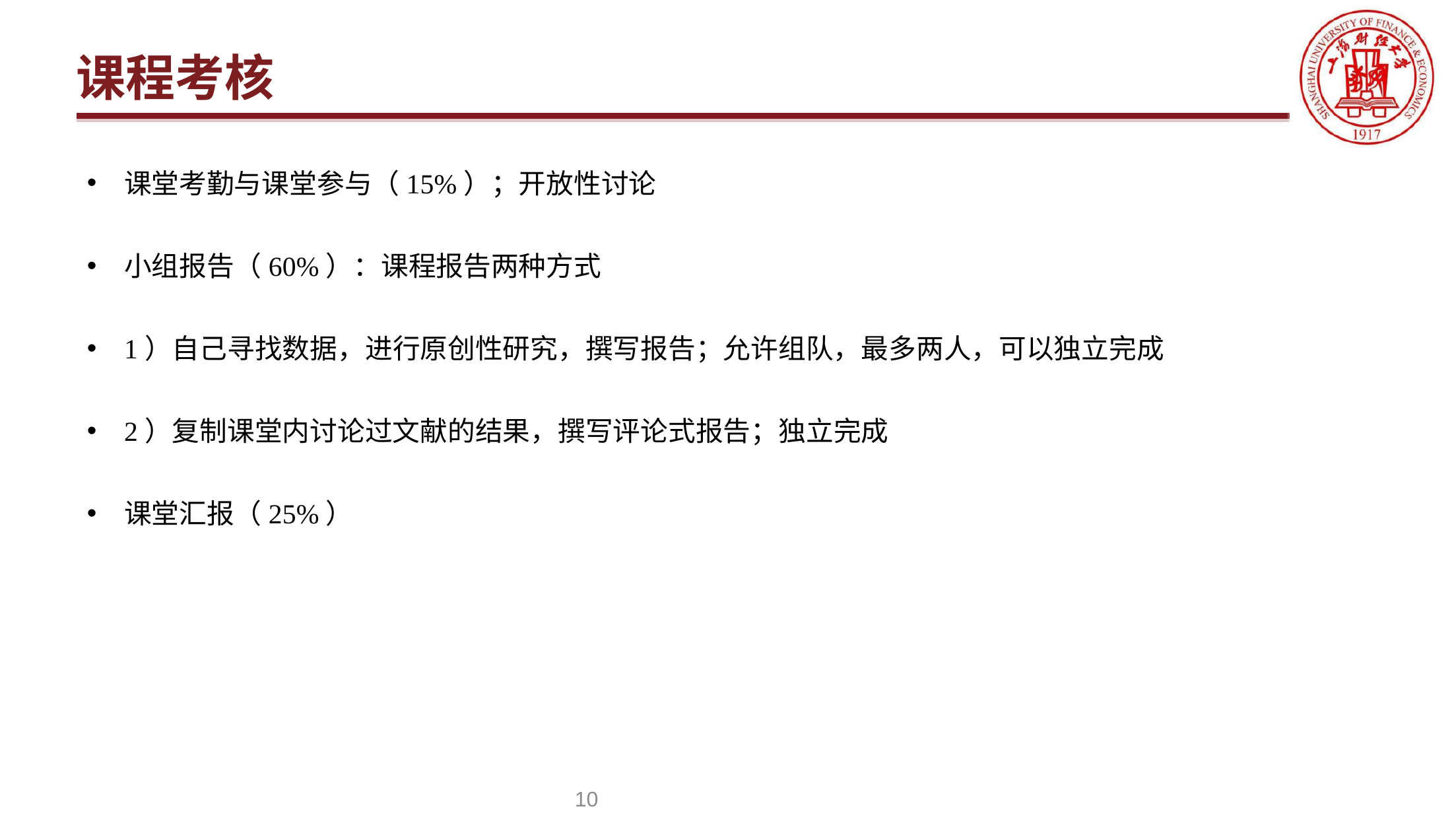

# 课程考核
课堂考勤与课堂参与（15%）；开放性讨论

小组报告（60%）：课程报告两种方式

1）自己寻找数据，进行原创性研究，撰写报告；允许组队，最多两人，可以独立完成

2）复制课堂内讨论过文献的结果，撰写评论式报告；独立完成

课堂汇报（25%）

10